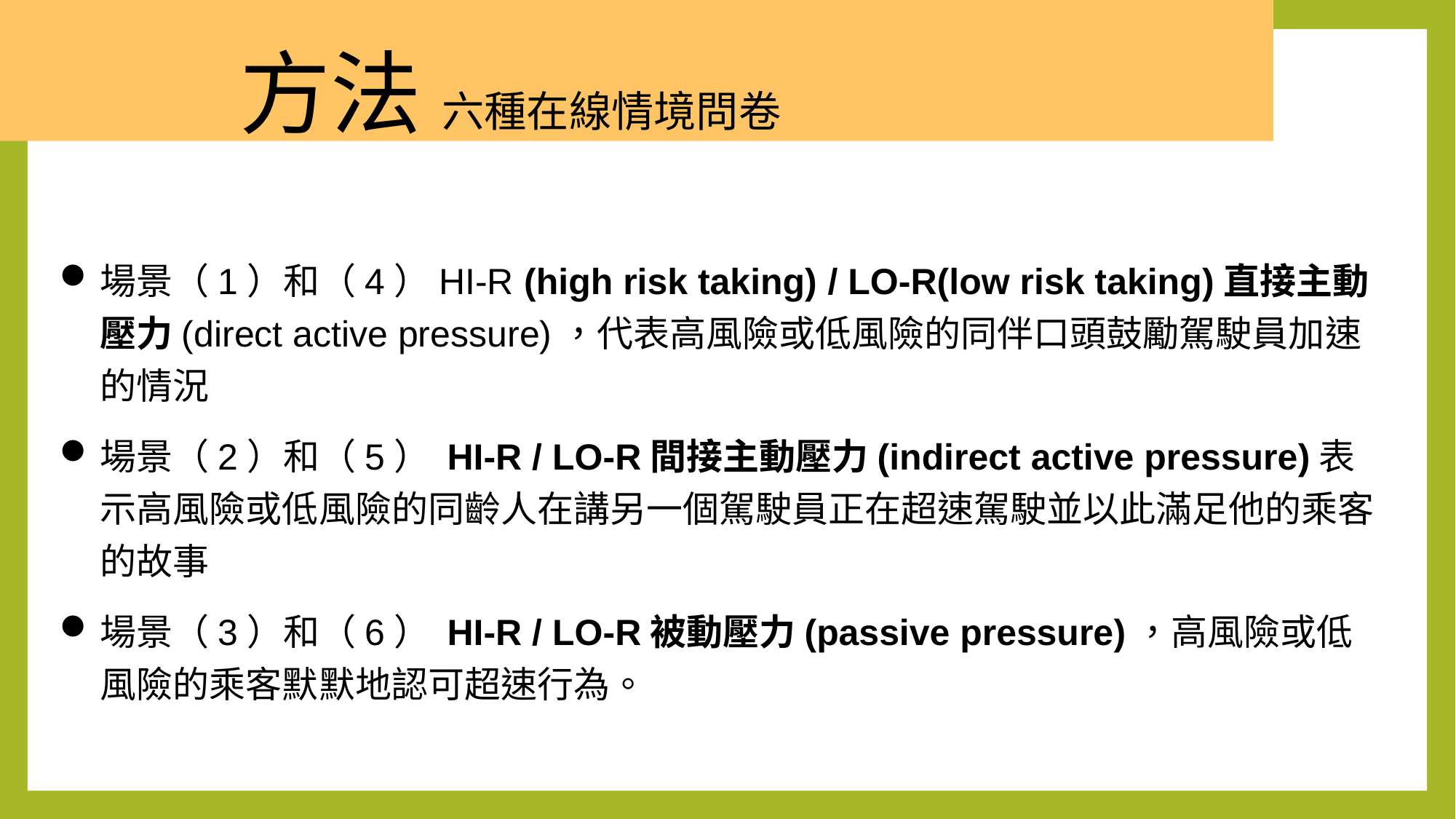

方法 六種在線情境問卷

場景（1）和（4）HI-R (high risk taking) / LO-R(low risk taking)直接主動壓力(direct active pressure)，代表高風險或低風險的同伴口頭鼓勵駕駛員加速的情況
場景（2）和（5） HI-R / LO-R間接主動壓力(indirect active pressure)表示高風險或低風險的同齡人在講另一個駕駛員正在超速駕駛並以此滿足他的乘客的故事
場景（3）和（6） HI-R / LO-R被動壓力(passive pressure)，高風險或低風險的乘客默默地認可超速行為。